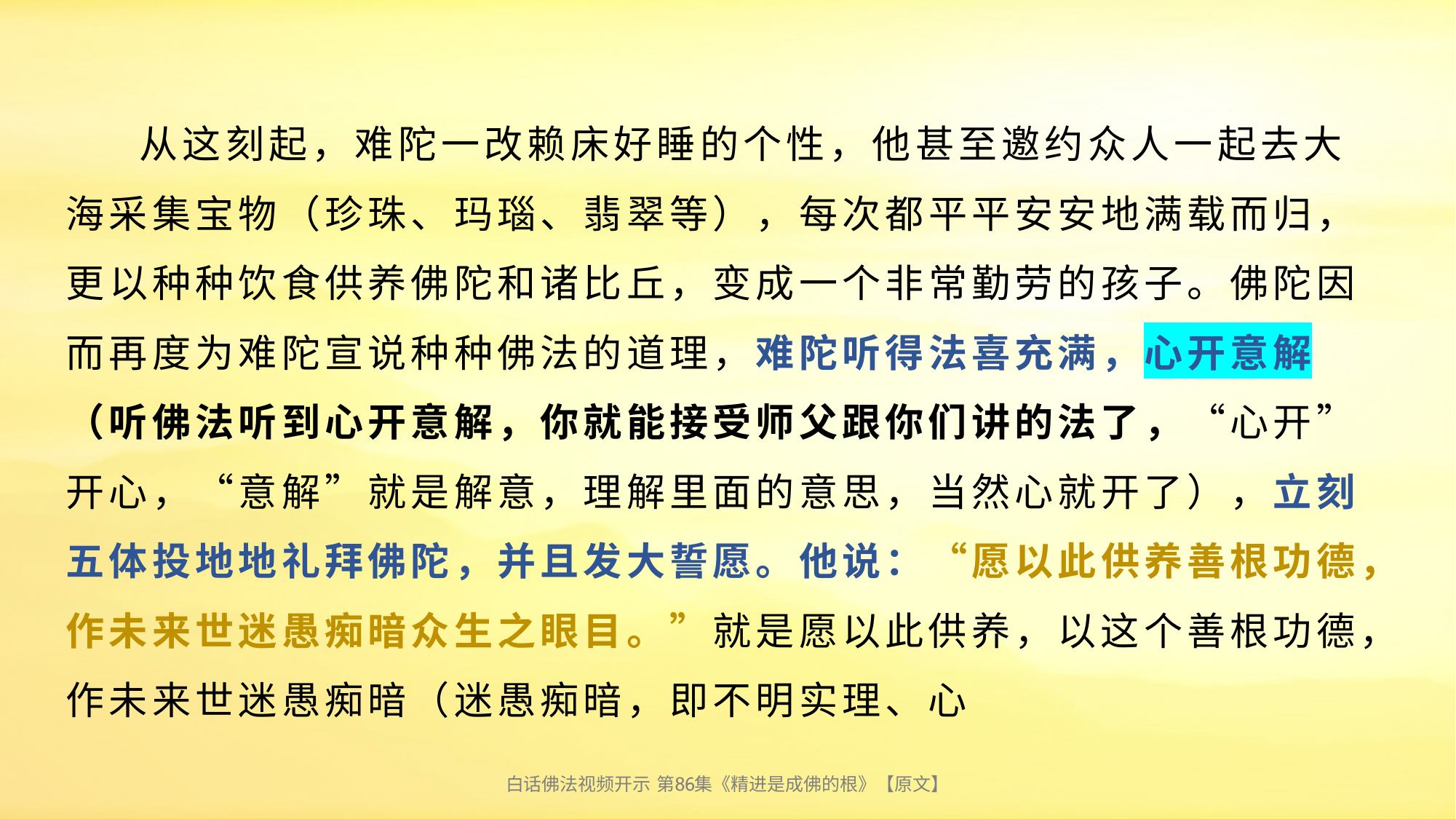

# 从这刻起，难陀一改赖床好睡的个性，他甚至邀约众人一起去大海采集宝物（珍珠、玛瑙、翡翠等），每次都平平安安地满载而归，更以种种饮食供养佛陀和诸比丘，变成一个非常勤劳的孩子。佛陀因而再度为难陀宣说种种佛法的道理，难陀听得法喜充满，心开意解（听佛法听到心开意解，你就能接受师父跟你们讲的法了，“心开”开心，“意解”就是解意，理解里面的意思，当然心就开了），立刻五体投地地礼拜佛陀，并且发大誓愿。他说：“愿以此供养善根功德，作未来世迷愚痴暗众生之眼目。”就是愿以此供养，以这个善根功德，作未来世迷愚痴暗（迷愚痴暗，即不明实理、心
白话佛法视频开示 第86集《精进是成佛的根》【原文】